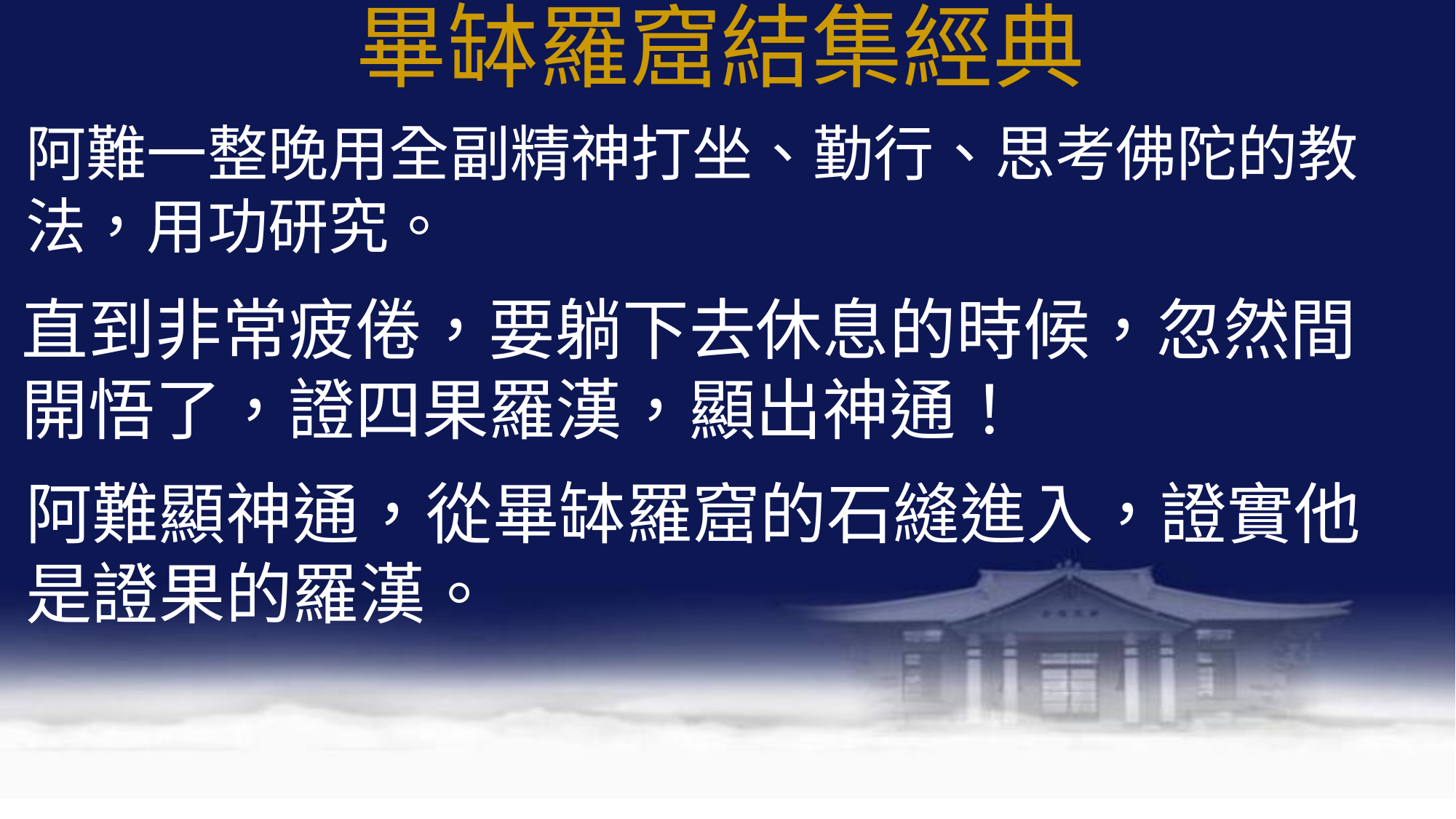

# 畢缽羅窟結集經典
阿難一整晚用全副精神打坐、勤行、思考佛陀的教法，用功研究。

直到非常疲倦，要躺下去休息的時候，忽然間開悟了，證四果羅漢，顯出神通！
阿難顯神通，從畢缽羅窟的石縫進入，證實他是證果的羅漢。